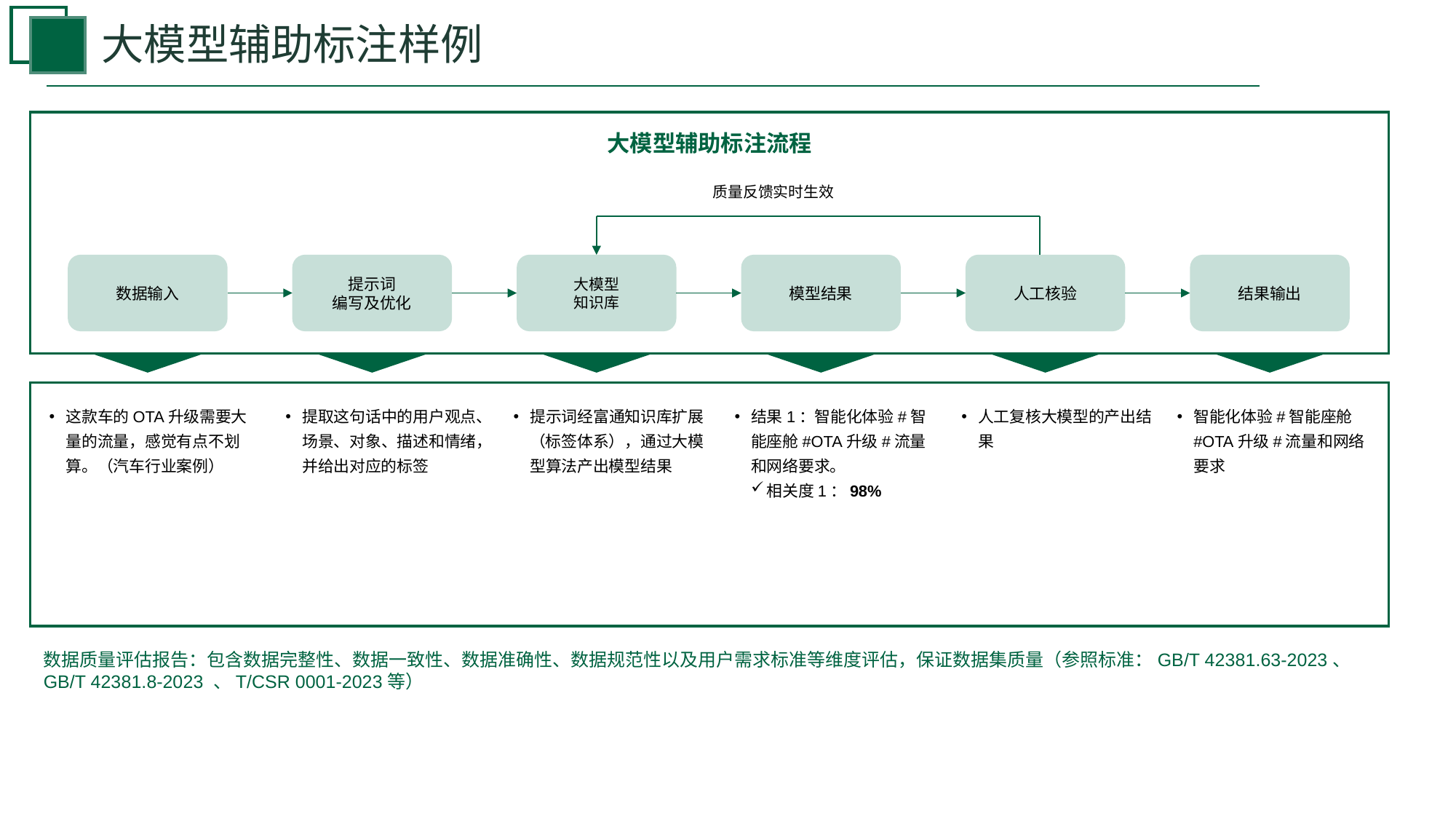

大模型辅助标注样例

大模型辅助标注流程
质量反馈实时生效
数据输入
提示词
编写及优化
大模型
知识库
模型结果
人工核验
结果输出

提取这句话中的用户观点、场景、对象、描述和情绪，并给出对应的标签
提示词经富通知识库扩展（标签体系），通过大模型算法产出模型结果
这款车的OTA升级需要大量的流量，感觉有点不划算。（汽车行业案例）
结果1：智能化体验#智能座舱#OTA升级#流量和网络要求。
相关度1：98%
人工复核大模型的产出结果
智能化体验#智能座舱#OTA升级#流量和网络要求
数据质量评估报告：包含数据完整性、数据一致性、数据准确性、数据规范性以及用户需求标准等维度评估，保证数据集质量（参照标准：GB/T 42381.63-2023、 GB/T 42381.8-2023 、T/CSR 0001-2023等）